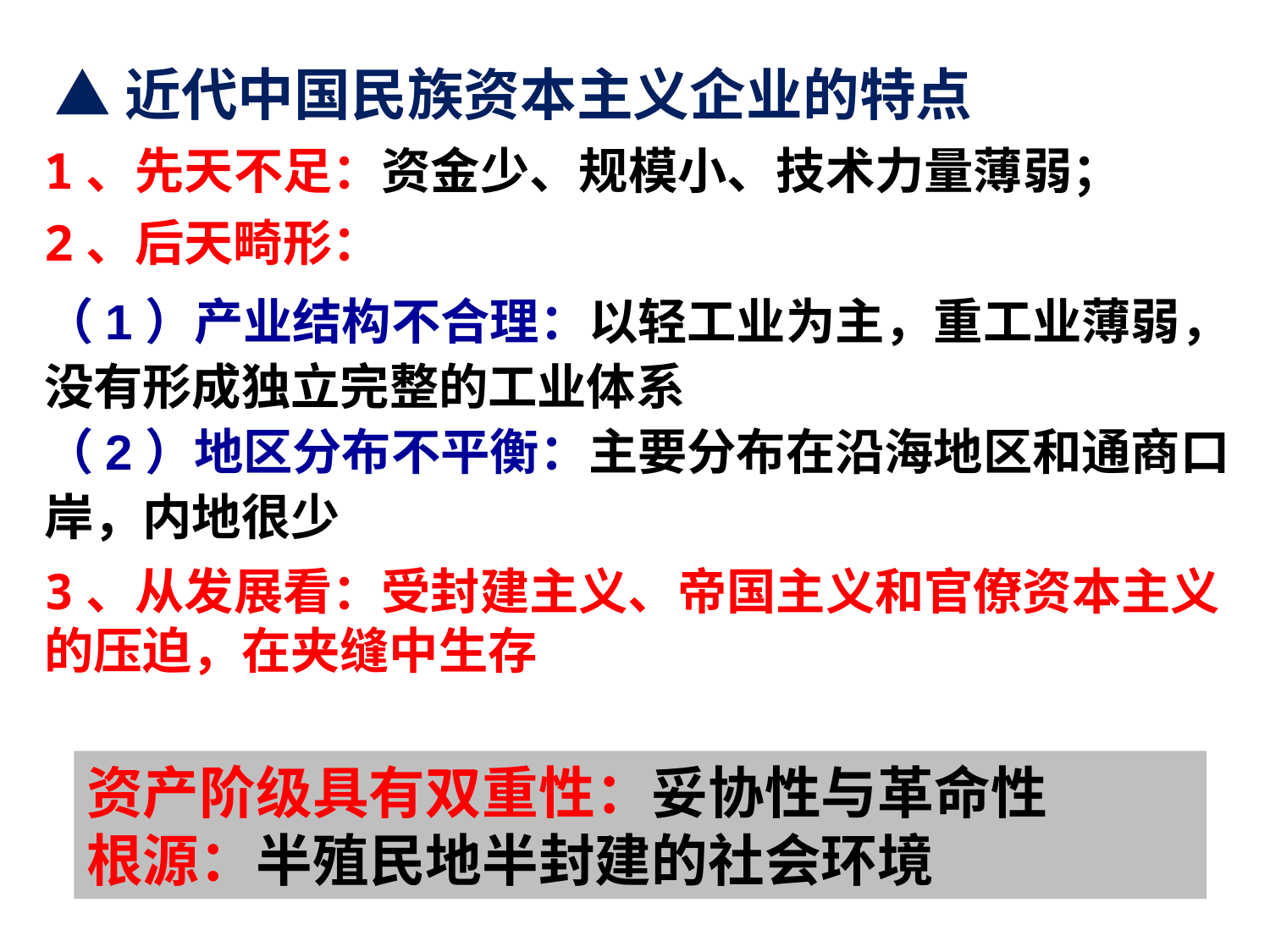

▲近代中国民族资本主义企业的特点
1、先天不足：资金少、规模小、技术力量薄弱；
2、后天畸形：
（1）产业结构不合理：以轻工业为主，重工业薄弱，没有形成独立完整的工业体系
（2）地区分布不平衡：主要分布在沿海地区和通商口岸，内地很少
3、从发展看：受封建主义、帝国主义和官僚资本主义的压迫，在夹缝中生存

资产阶级具有双重性：妥协性与革命性
根源：半殖民地半封建的社会环境